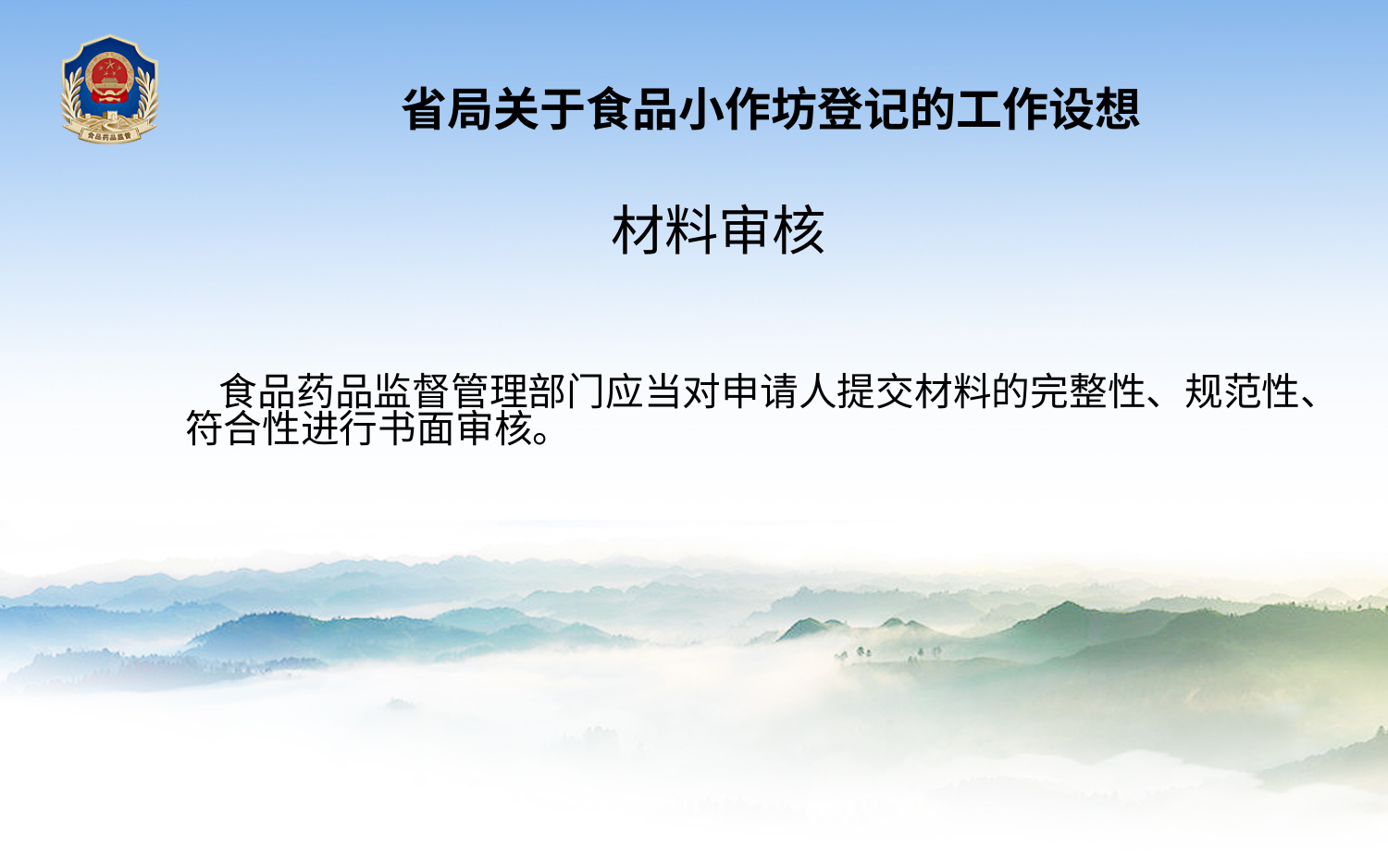

省局关于食品小作坊登记的工作设想
材料审核

         食品药品监督管理部门应当对申请人提交材料的完整性、规范性、符合性进行书面审核。